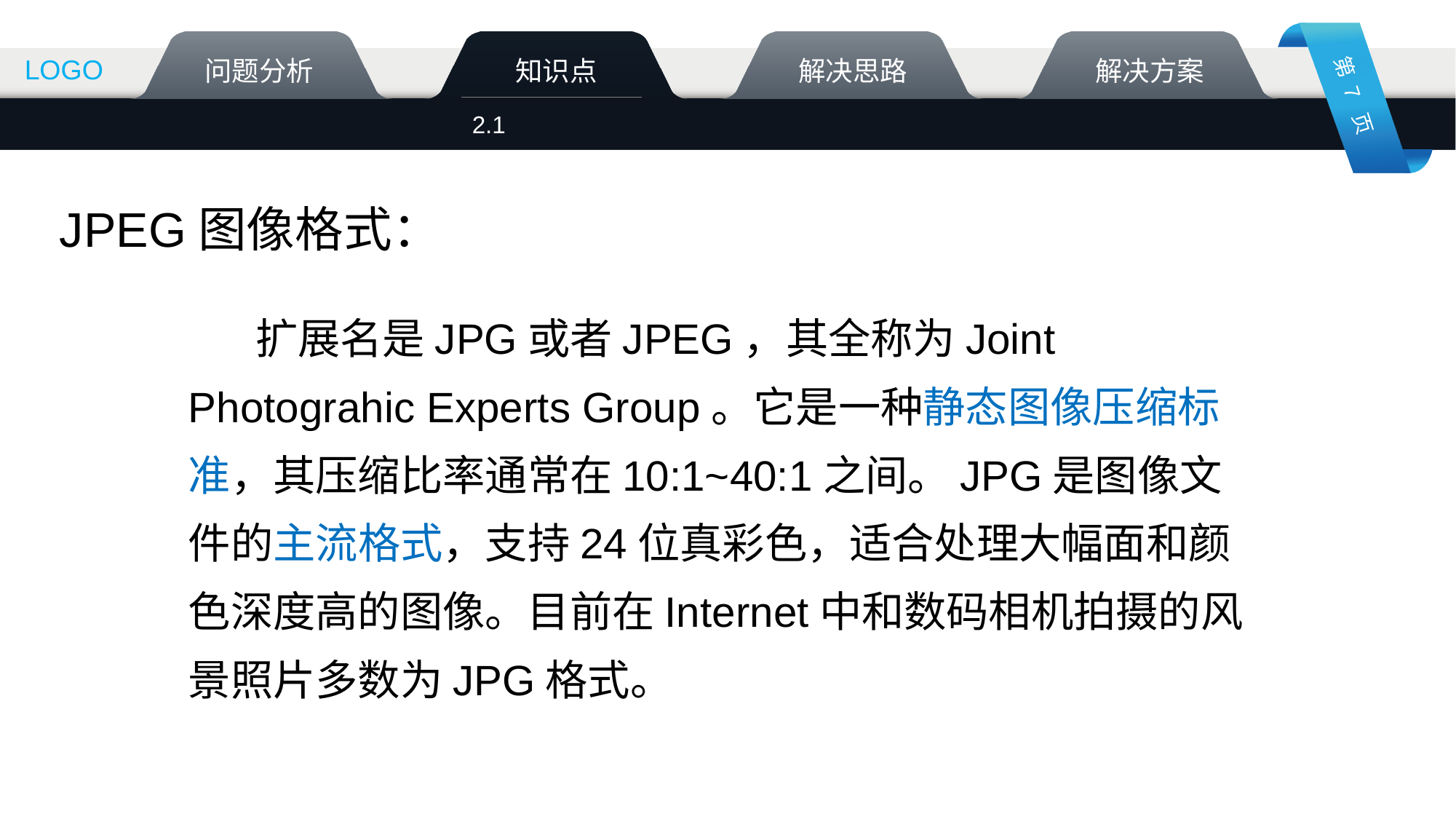

2.1
JPEG图像格式：
      扩展名是JPG或者JPEG，其全称为Joint Photograhic Experts Group。它是一种静态图像压缩标准，其压缩比率通常在10:1~40:1之间。JPG是图像文件的主流格式，支持24位真彩色，适合处理大幅面和颜色深度高的图像。目前在Internet中和数码相机拍摄的风景照片多数为JPG格式。